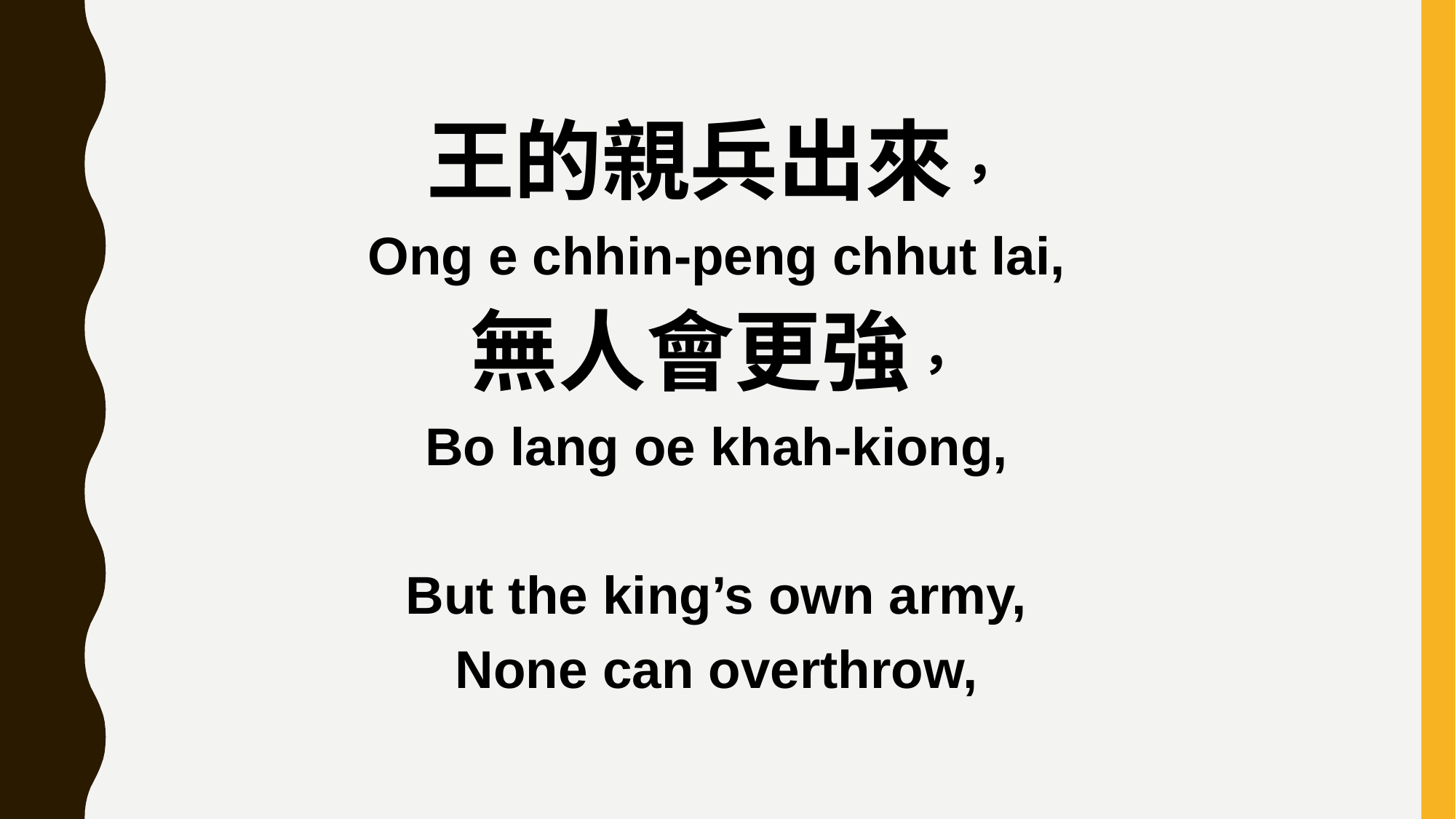

王的親兵出來，
Ong e chhin-peng chhut lai,
無人會更強，
Bo lang oe khah-kiong,

But the king’s own army,
None can overthrow,